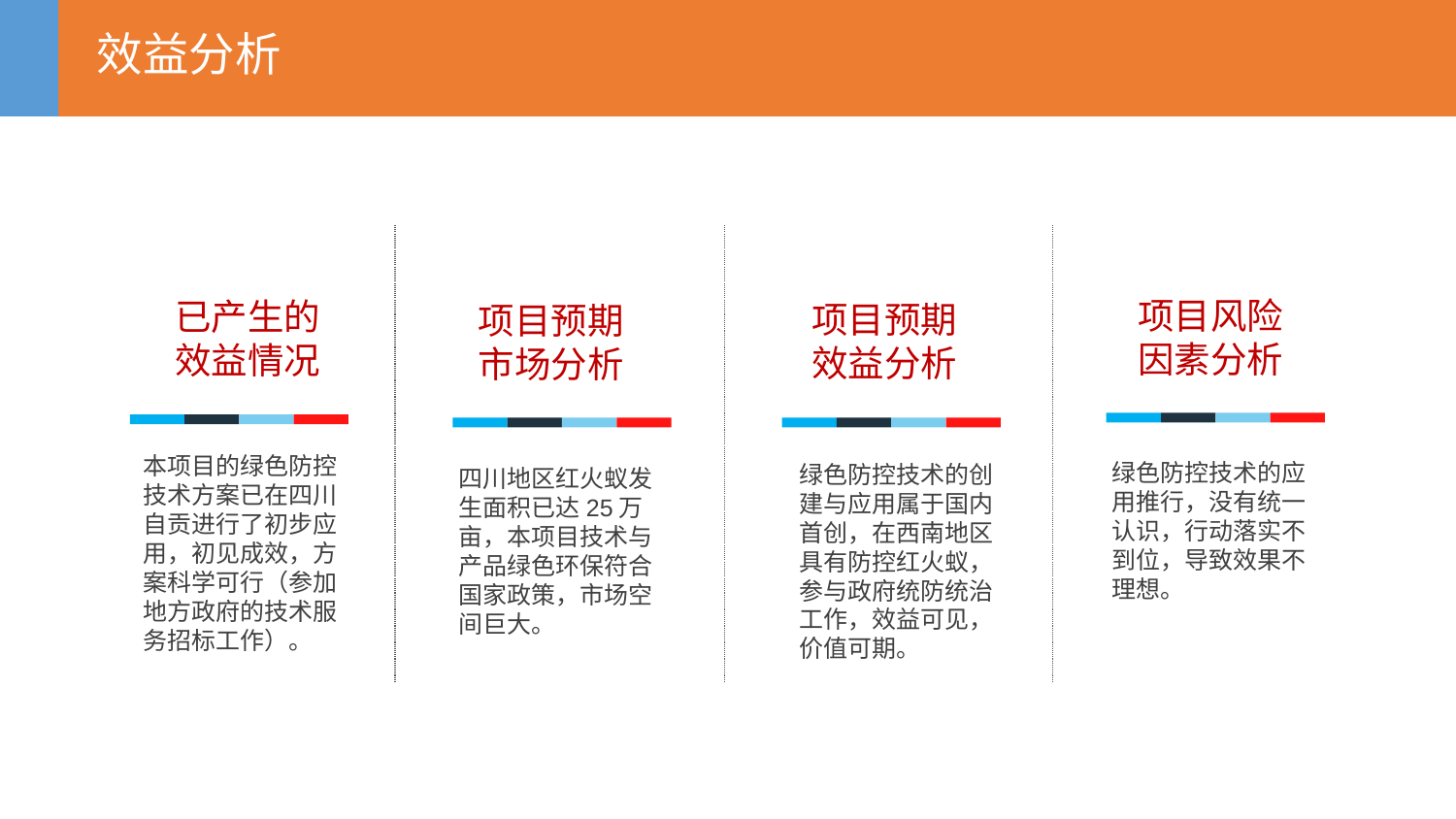

效益分析
项目风险
因素分析
已产生的
效益情况
项目预期
效益分析
项目预期
市场分析

本项目的绿色防控技术方案已在四川自贡进行了初步应用，初见成效，方案科学可行（参加地方政府的技术服务招标工作）。
绿色防控技术的应用推行，没有统一认识，行动落实不到位，导致效果不理想。
绿色防控技术的创建与应用属于国内首创，在西南地区具有防控红火蚁，参与政府统防统治工作，效益可见，价值可期。
四川地区红火蚁发生面积已达25万亩，本项目技术与产品绿色环保符合国家政策，市场空间巨大。